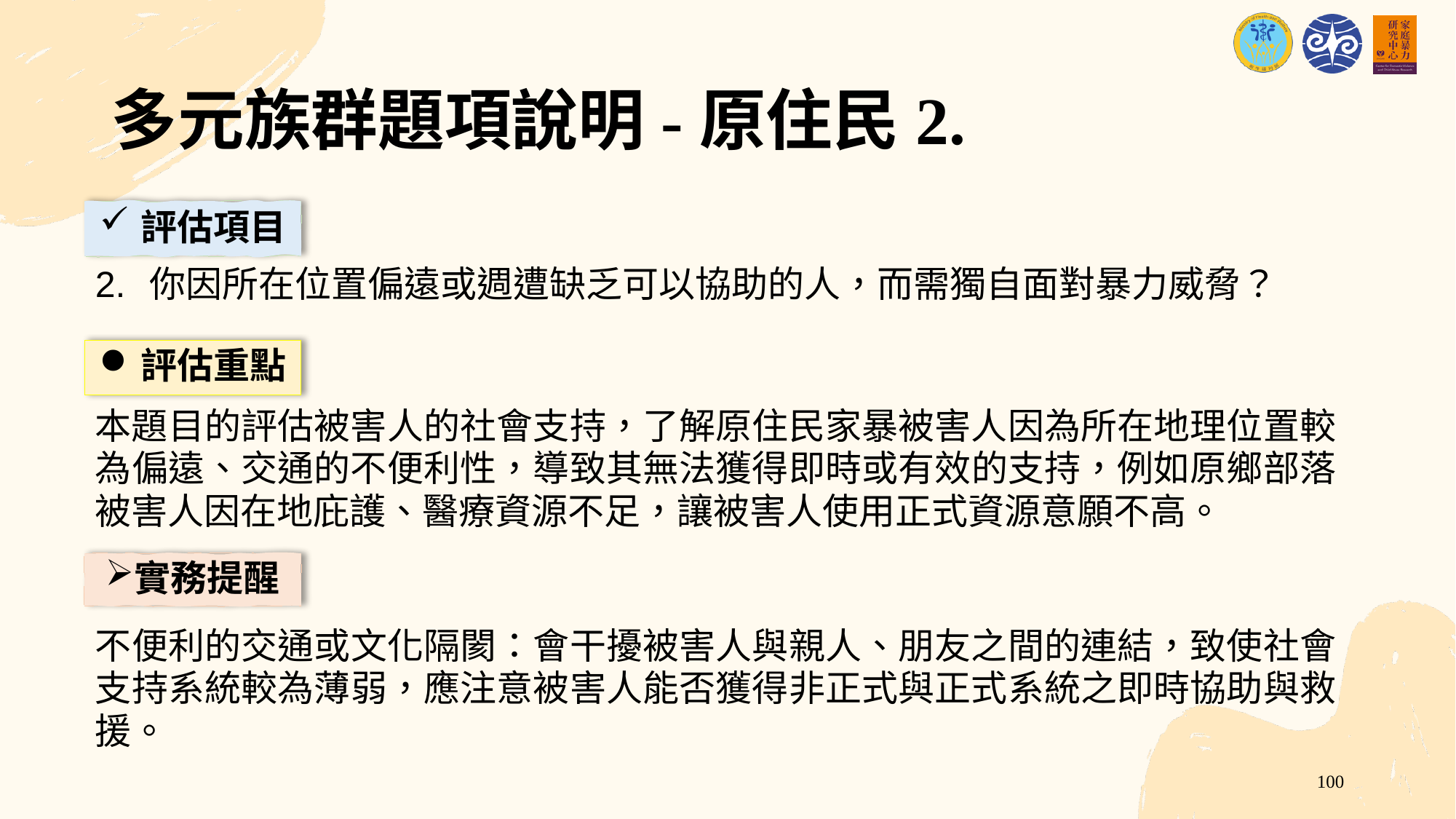

# 多元族群題項說明-原住民2.
評估項目
你因所在位置偏遠或週遭缺乏可以協助的人，而需獨自面對暴力威脅？
評估重點
本題目的評估被害人的社會支持，了解原住民家暴被害人因為所在地理位置較為偏遠、交通的不便利性，導致其無法獲得即時或有效的支持，例如原鄉部落被害人因在地庇護、醫療資源不足，讓被害人使用正式資源意願不高。
實務提醒
不便利的交通或文化隔閡：會干擾被害人與親人、朋友之間的連結，致使社會支持系統較為薄弱，應注意被害人能否獲得非正式與正式系統之即時協助與救援。
100